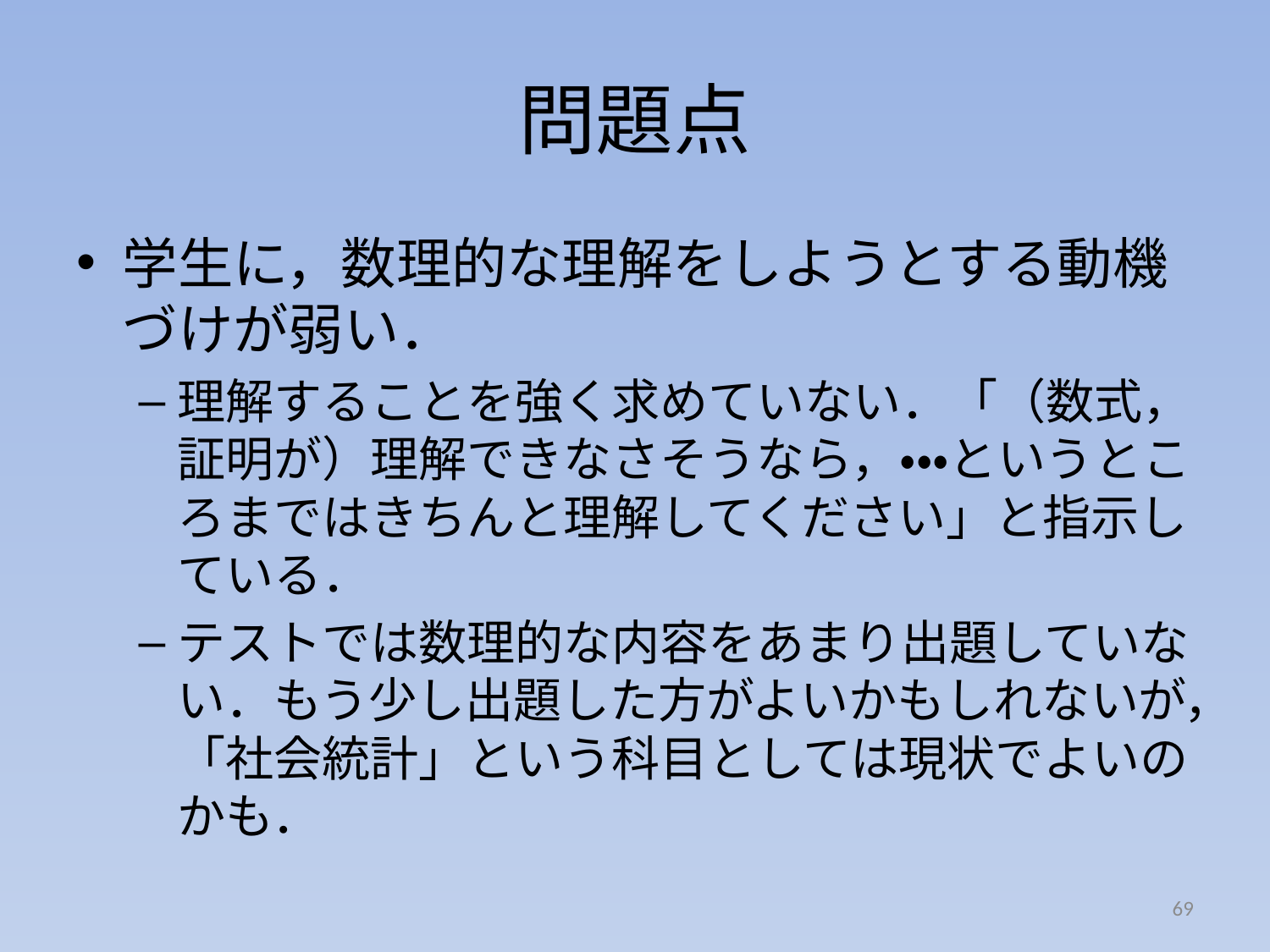

# 問題点
学生に，数理的な理解をしようとする動機づけが弱い．
理解することを強く求めていない．「（数式，証明が）理解できなさそうなら，・・・というところまではきちんと理解してください」と指示している．
テストでは数理的な内容をあまり出題していない．もう少し出題した方がよいかもしれないが，「社会統計」という科目としては現状でよいのかも．
69